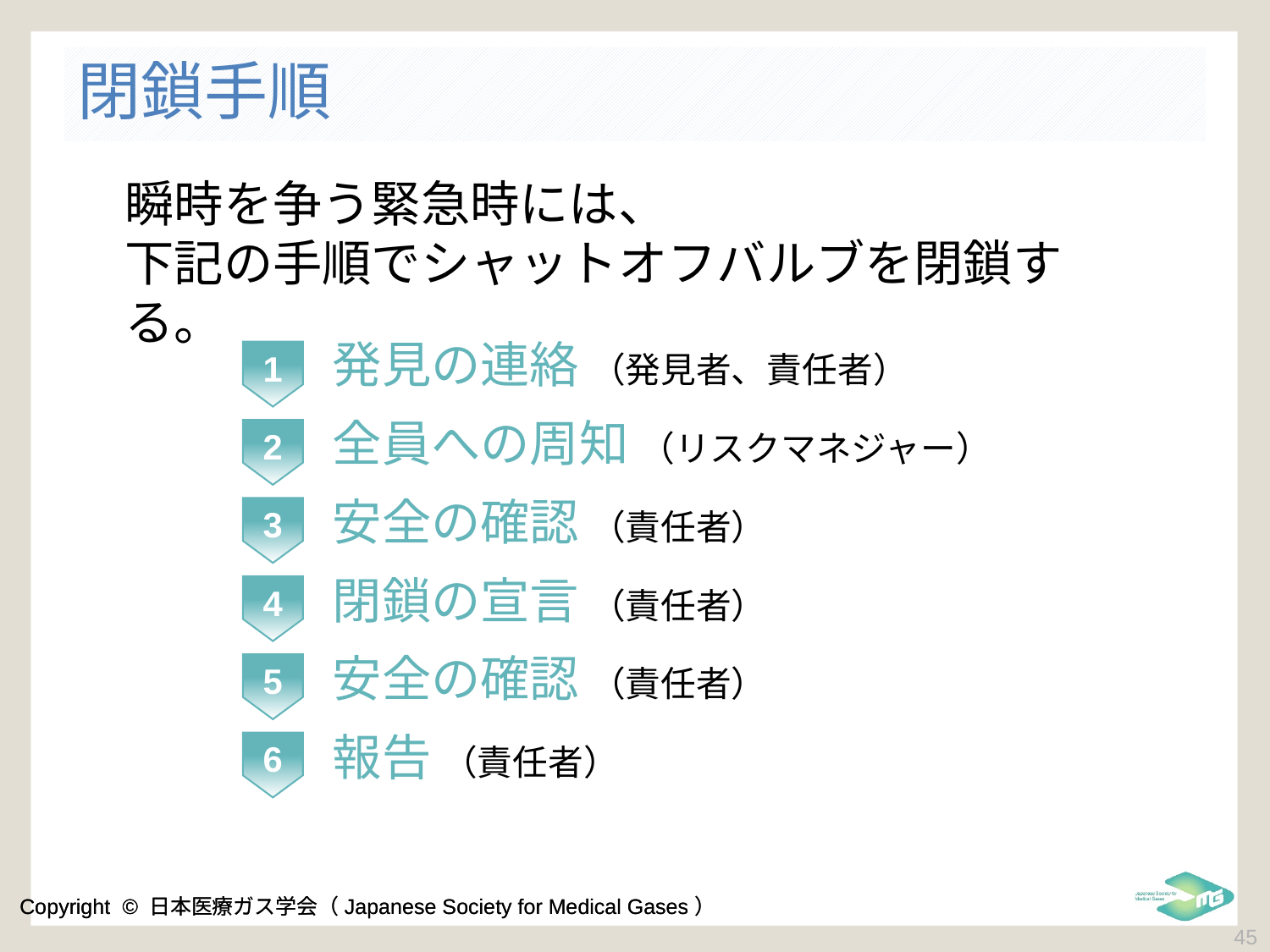

# 閉鎖手順
瞬時を争う緊急時には、
下記の手順でシャットオフバルブを閉鎖する。
発見の連絡 （発見者、責任者）
全員への周知 （リスクマネジャー）
安全の確認 （責任者）
閉鎖の宣言 （責任者）
安全の確認 （責任者）
報告 （責任者）
1

2

3

4

5

6

 45